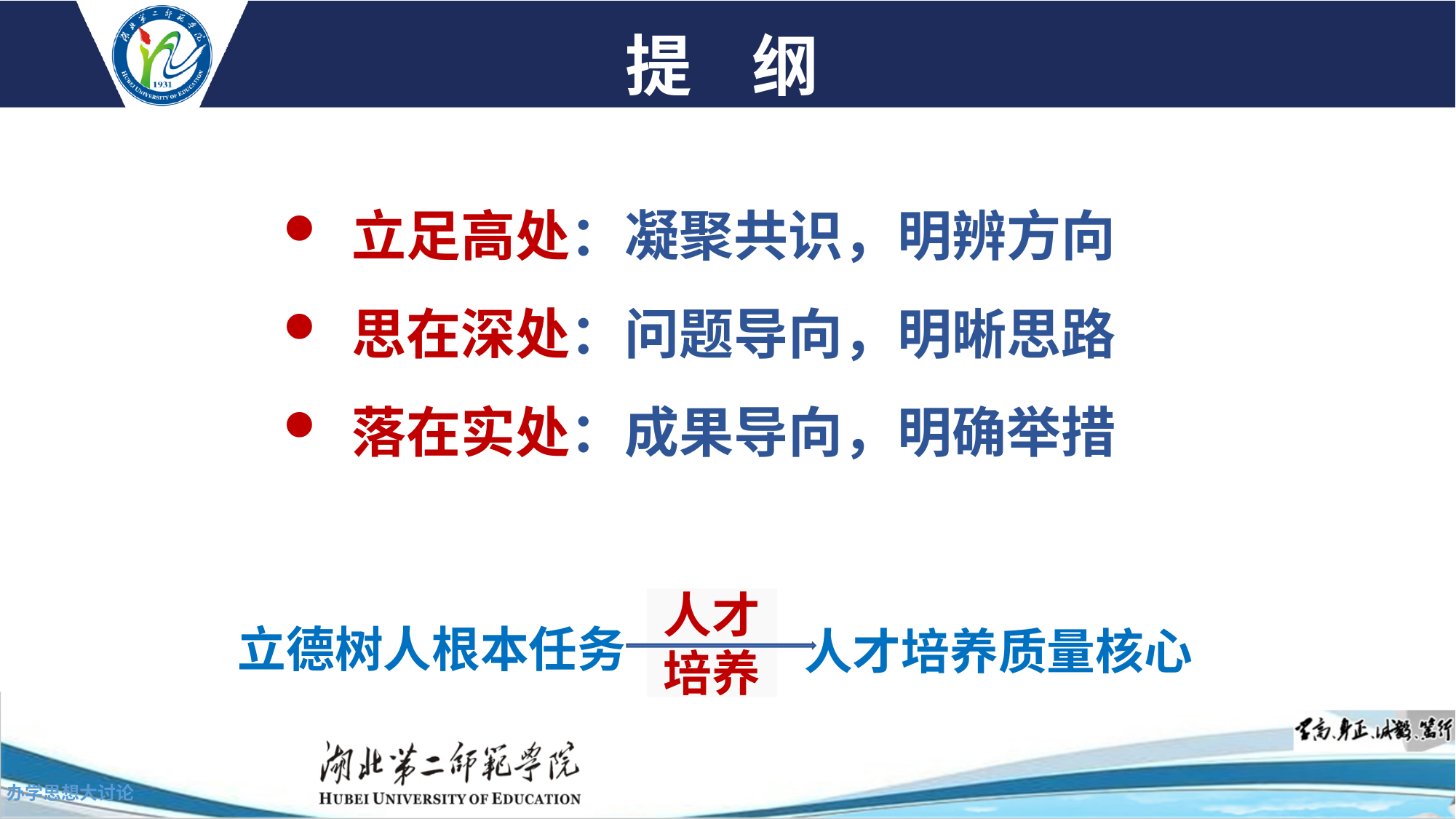

提    纲
立足高处：凝聚共识，明辨方向
思在深处：问题导向，明晰思路
落在实处：成果导向，明确举措

人才培养
立德树人根本任务
人才培养质量核心